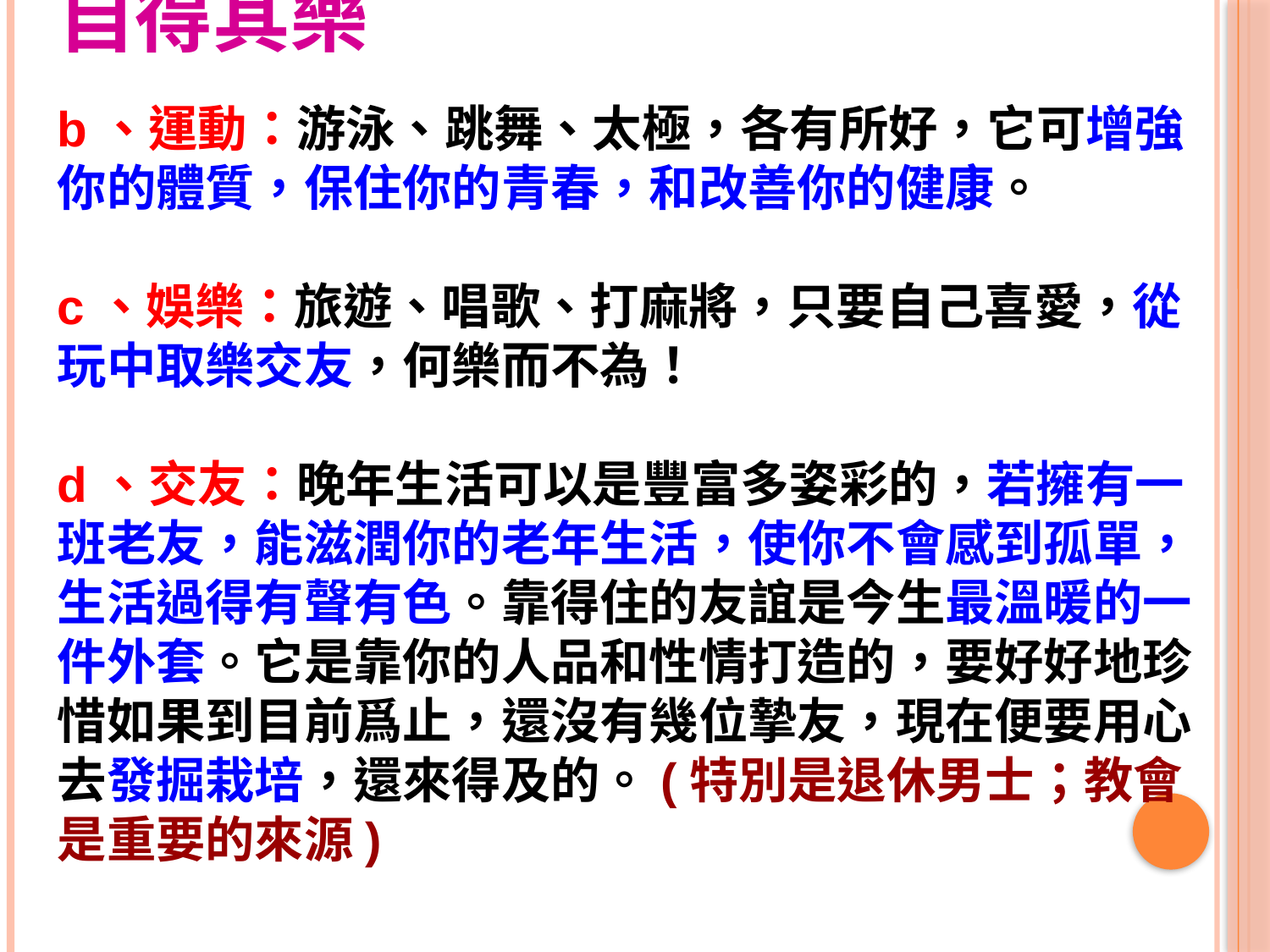

自得其樂
b、運動：游泳、跳舞、太極，各有所好，它可增強你的體質，保住你的青春，和改善你的健康。
c、娛樂：旅遊、唱歌、打麻將，只要自己喜愛，從玩中取樂交友，何樂而不為！
d、交友：晚年生活可以是豐富多姿彩的，若擁有一班老友，能滋潤你的老年生活，使你不會感到孤單，生活過得有聲有色。靠得住的友誼是今生最溫暖的一件外套。它是靠你的人品和性情打造的，要好好地珍惜如果到目前爲止，還沒有幾位摯友，現在便要用心去發掘栽培，還來得及的。(特別是退休男士；教會是重要的來源)